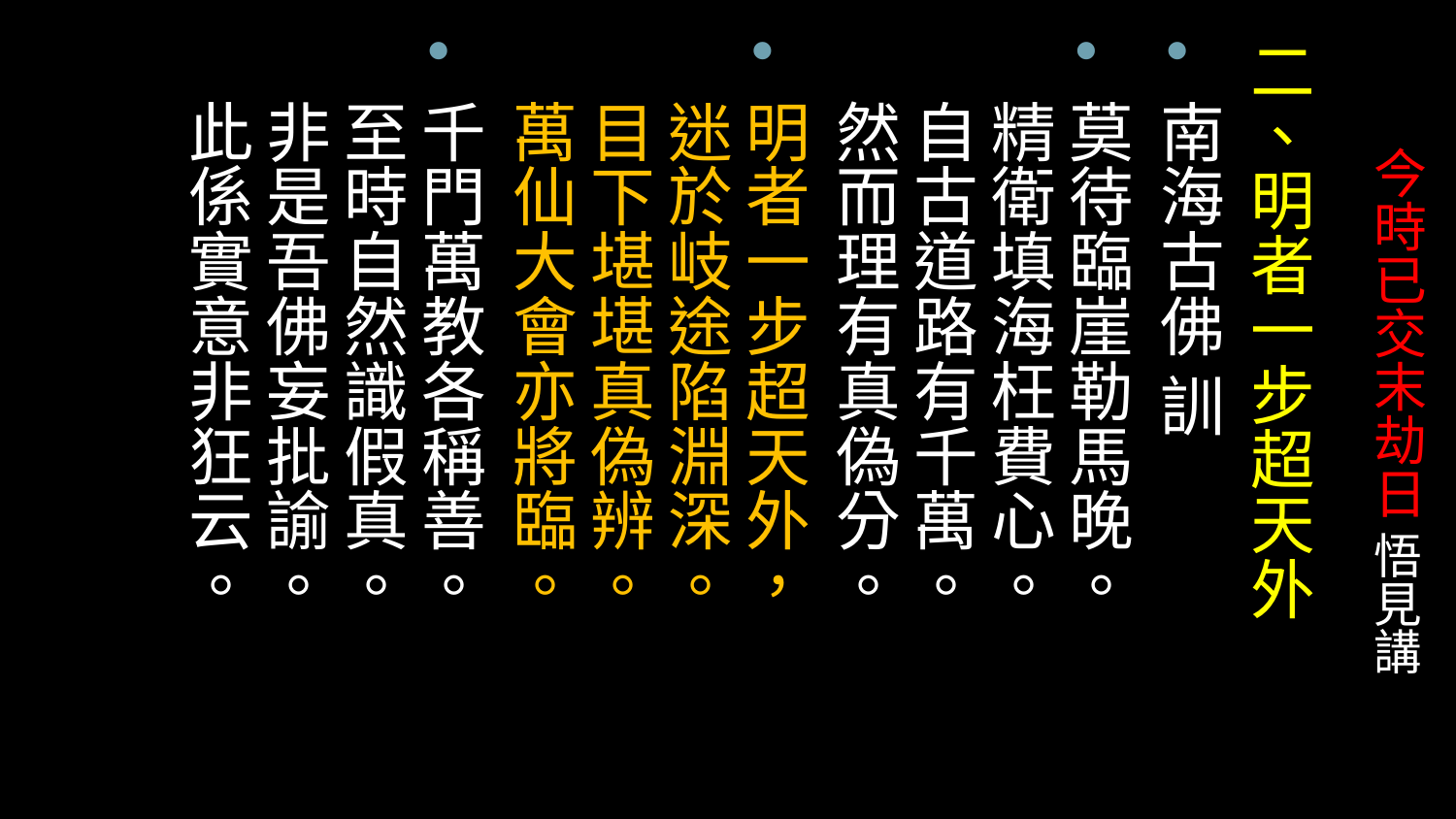

二、明者一步超天外
南海古佛 訓
莫待臨崖勒馬晚。
精衛填海枉費心。
自古道路有千萬。
然而理有真偽分。
明者一步超天外，
迷於岐途陷淵深。
目下堪堪真偽辨。
萬仙大會亦將臨。
千門萬教各稱善。
至時自然識假真。
非是吾佛妄批諭。
此係實意非狂云。
# 今時已交末劫日 悟見講